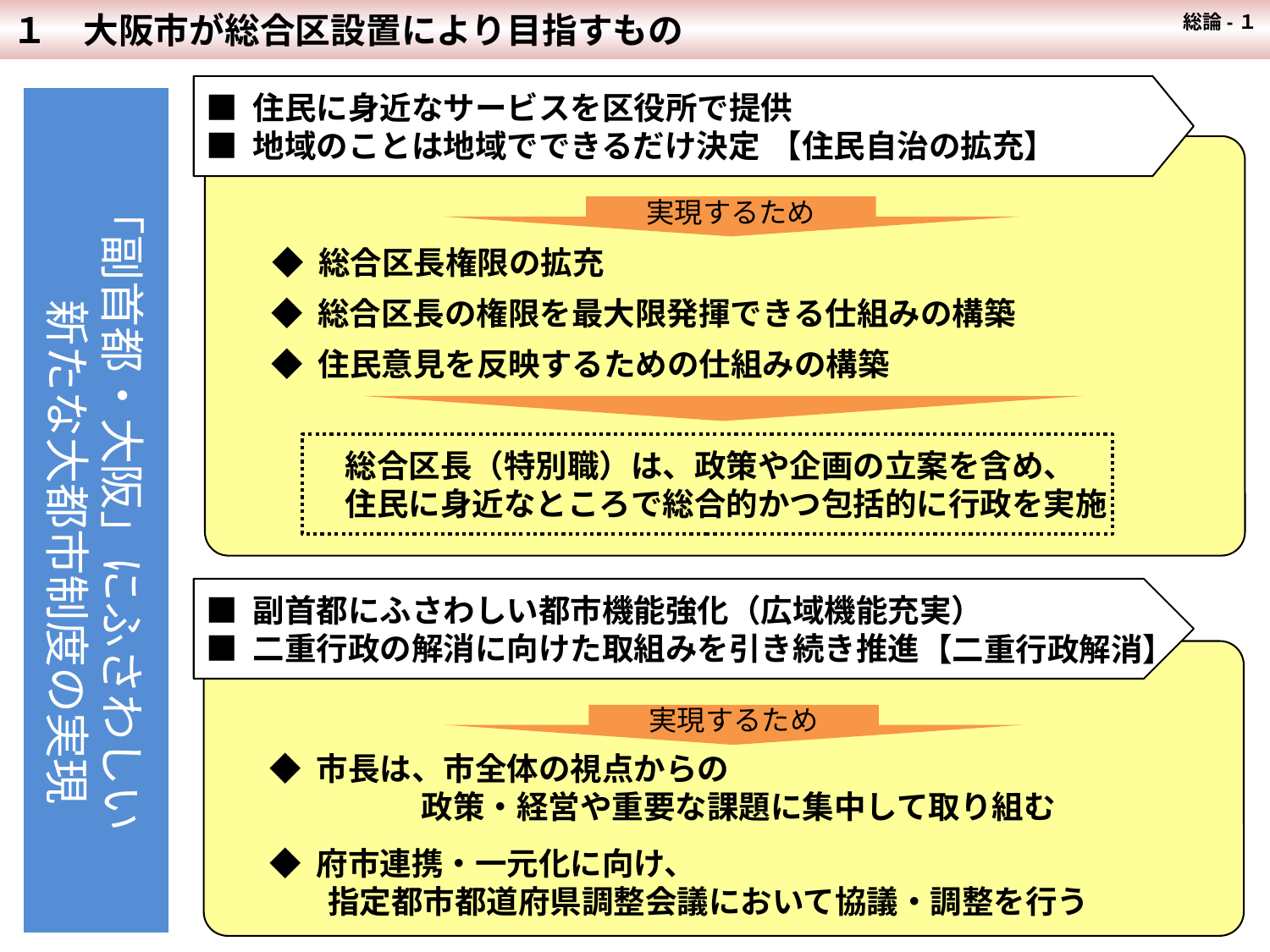

１　大阪市が総合区設置により目指すもの
 総論-１
■ 住民に身近なサービスを区役所で提供
■ 地域のことは地域でできるだけ決定
「副首都・大阪」にふさわしい
       新たな大都市制度の実現
【住民自治の拡充】

実現するため
◆ 総合区長権限の拡充
◆ 総合区長の権限を最大限発揮できる仕組みの構築
◆ 住民意見を反映するための仕組みの構築

　総合区長（特別職）は、政策や企画の立案を含め、
　住民に身近なところで総合的かつ包括的に行政を実施
■ 副首都にふさわしい都市機能強化（広域機能充実）
■ 二重行政の解消に向けた取組みを引き続き推進
【二重行政解消】

実現するため
◆ 市長は、市全体の視点からの
                    政策・経営や重要な課題に集中して取り組む
◆ 府市連携・一元化に向け、
       指定都市都道府県調整会議において協議・調整を行う